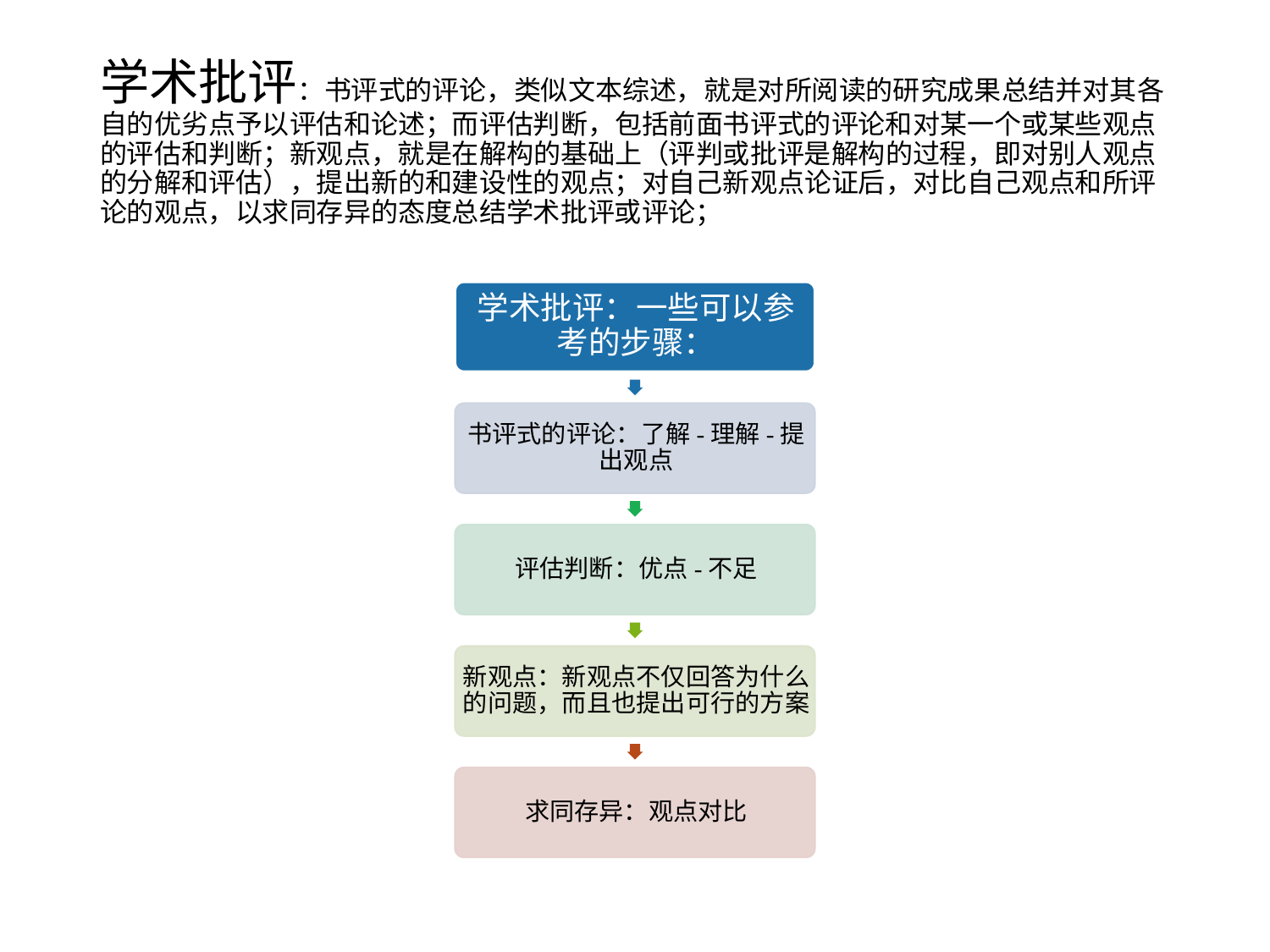

# 学术批评：书评式的评论，类似文本综述，就是对所阅读的研究成果总结并对其各自的优劣点予以评估和论述；而评估判断，包括前面书评式的评论和对某一个或某些观点的评估和判断；新观点，就是在解构的基础上（评判或批评是解构的过程，即对别人观点的分解和评估），提出新的和建设性的观点；对自己新观点论证后，对比自己观点和所评论的观点，以求同存异的态度总结学术批评或评论；
学术批评：一些可以参考的步骤：
书评式的评论：了解-理解-提出观点
评估判断：优点-不足
新观点：新观点不仅回答为什么的问题，而且也提出可行的方案
求同存异：观点对比